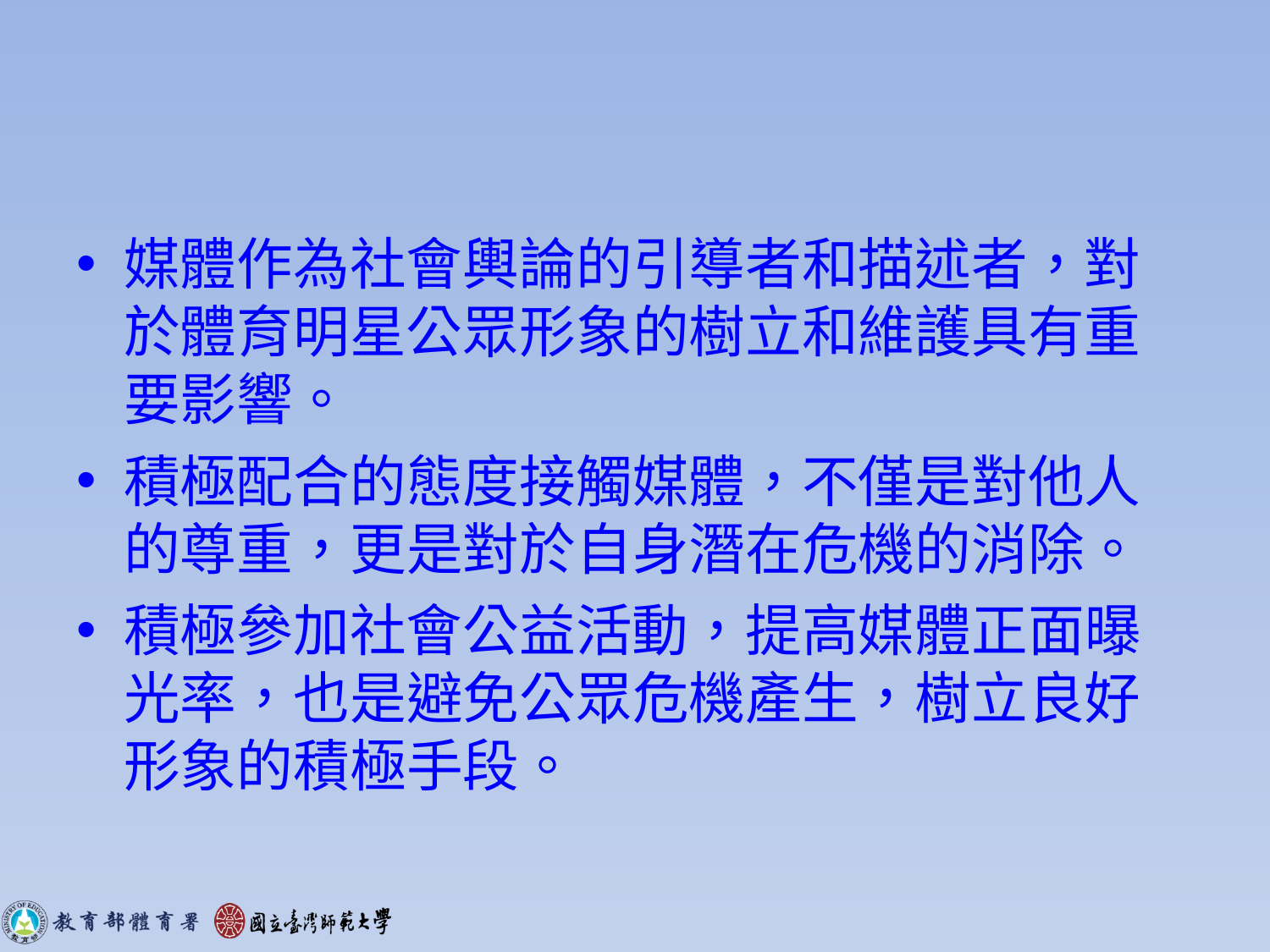

#
媒體作為社會輿論的引導者和描述者，對於體育明星公眾形象的樹立和維護具有重要影響。
積極配合的態度接觸媒體，不僅是對他人的尊重，更是對於自身潛在危機的消除。
積極參加社會公益活動，提高媒體正面曝光率，也是避免公眾危機產生，樹立良好形象的積極手段。